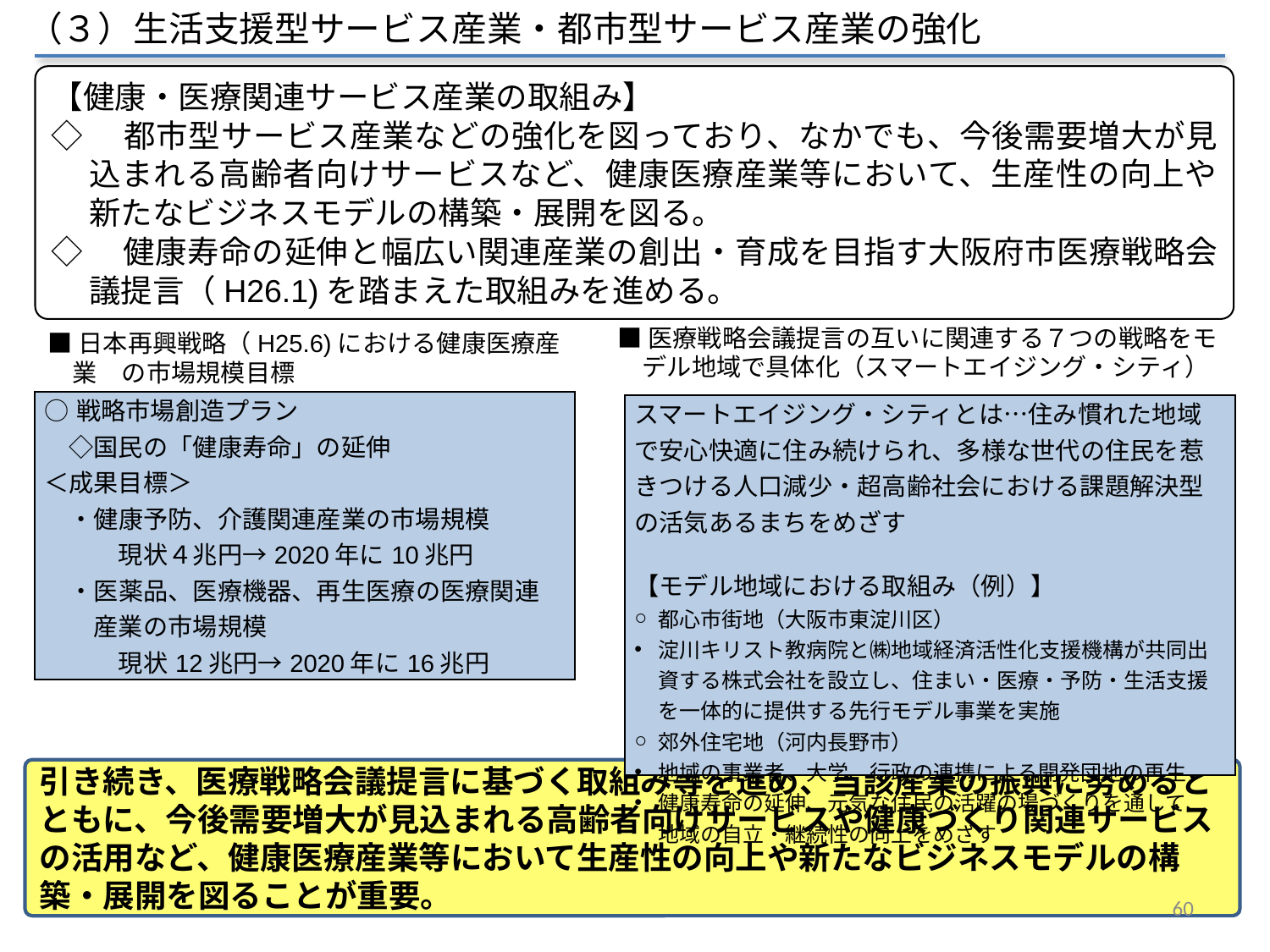

（３）生活支援型サービス産業・都市型サービス産業の強化
【健康・医療関連サービス産業の取組み】
◇　都市型サービス産業などの強化を図っており、なかでも、今後需要増大が見込まれる高齢者向けサービスなど、健康医療産業等において、生産性の向上や新たなビジネスモデルの構築・展開を図る。
◇　健康寿命の延伸と幅広い関連産業の創出・育成を目指す大阪府市医療戦略会議提言（H26.1)を踏まえた取組みを進める。
■医療戦略会議提言の互いに関連する７つの戦略をモデル地域で具体化（スマートエイジング・シティ）
■日本再興戦略（H25.6)における健康医療産業　の市場規模目標
| ○戦略市場創造プラン 　◇国民の「健康寿命」の延伸 ＜成果目標＞ 　・健康予防、介護関連産業の市場規模 　　　現状４兆円→2020年に10兆円 　・医薬品、医療機器、再生医療の医療関連　 　　産業の市場規模　 　　　現状12兆円→2020年に16兆円 |
| --- |
| スマートエイジング・シティとは…住み慣れた地域で安心快適に住み続けられ、多様な世代の住民を惹きつける人口減少・超高齢社会における課題解決型の活気あるまちをめざす 【モデル地域における取組み（例）】 都心市街地（大阪市東淀川区） 淀川キリスト教病院と㈱地域経済活性化支援機構が共同出資する株式会社を設立し、住まい・医療・予防・生活支援を一体的に提供する先行モデル事業を実施 郊外住宅地（河内長野市） 地域の事業者、大学、行政の連携による開発団地の再生 健康寿命の延伸、元気な住民の活躍の場づくりを通して、地域の自立・継続性の向上をめざす |
| --- |
引き続き、医療戦略会議提言に基づく取組み等を進め、当該産業の振興に努めるとともに、今後需要増大が見込まれる高齢者向けサービスや健康づくり関連サービスの活用など、健康医療産業等において生産性の向上や新たなビジネスモデルの構築・展開を図ることが重要。
60